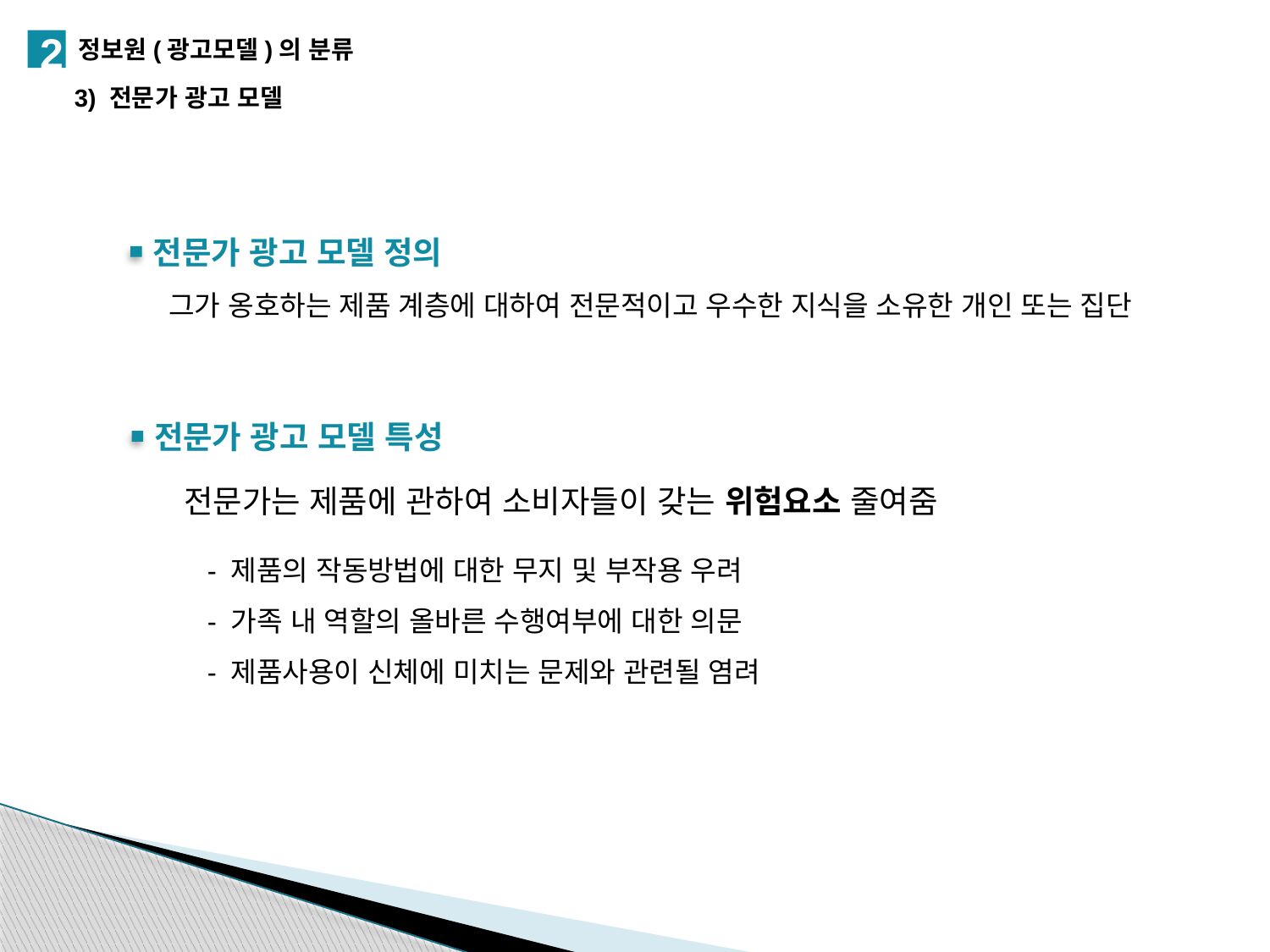

2
정보원(광고모델)의 분류

3) 전문가 광고 모델
전문가 광고 모델 정의

그가 옹호하는 제품 계층에 대하여 전문적이고 우수한 지식을 소유한 개인 또는 집단
전문가 광고 모델 특성

전문가는 제품에 관하여 소비자들이 갖는 위험요소 줄여줌

   - 제품의 작동방법에 대한 무지 및 부작용 우려
   - 가족 내 역할의 올바른 수행여부에 대한 의문
   - 제품사용이 신체에 미치는 문제와 관련될 염려